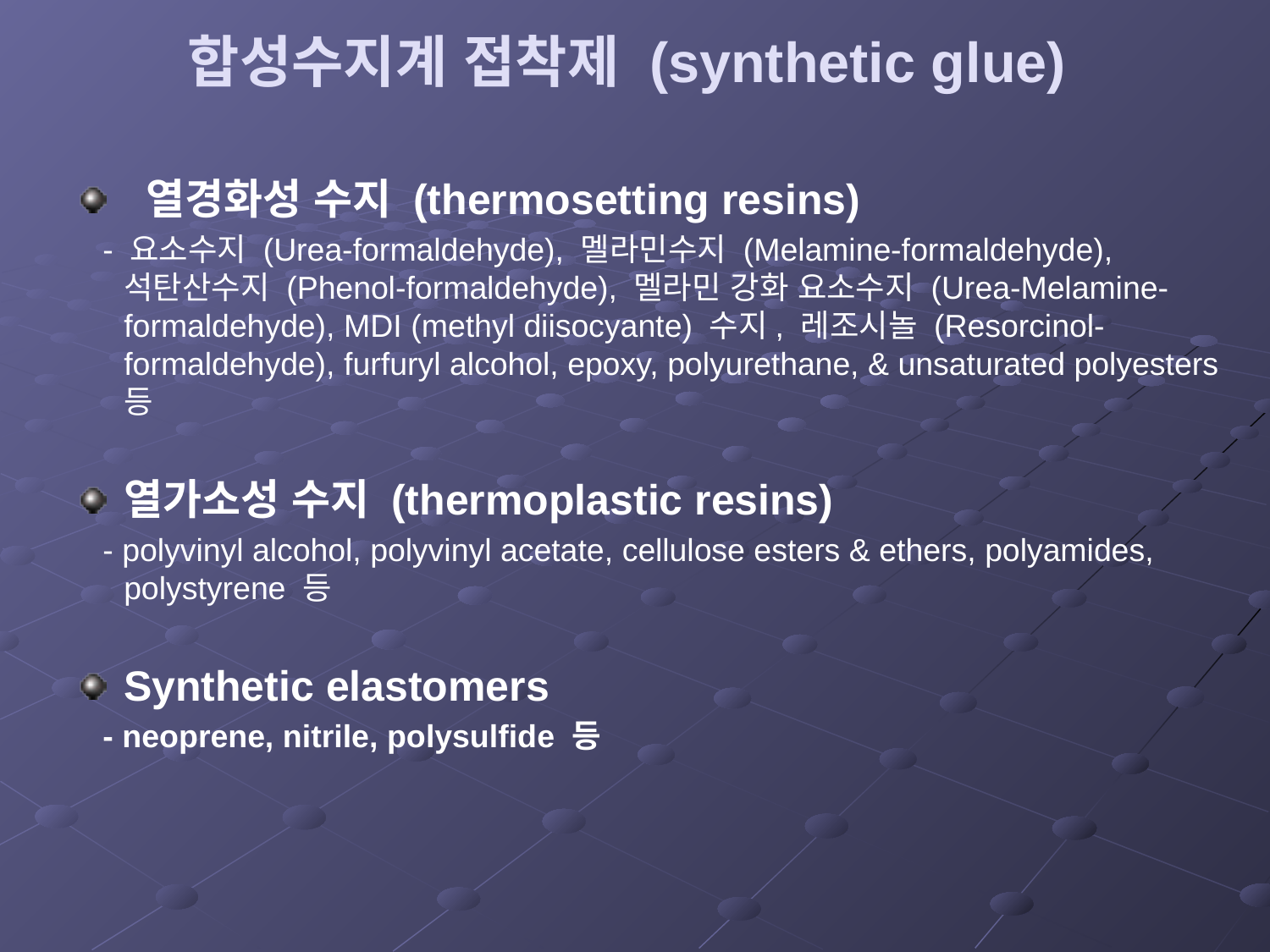

# 합성수지계 접착제 (synthetic glue)
 열경화성 수지 (thermosetting resins)
   - 요소수지 (Urea-formaldehyde), 멜라민수지 (Melamine-formaldehyde), 석탄산수지 (Phenol-formaldehyde), 멜라민 강화 요소수지 (Urea-Melamine-formaldehyde), MDI (methyl diisocyante) 수지, 레조시놀 (Resorcinol-formaldehyde), furfuryl alcohol, epoxy, polyurethane, & unsaturated polyesters 등

열가소성 수지 (thermoplastic resins)
   - polyvinyl alcohol, polyvinyl acetate, cellulose esters & ethers, polyamides, polystyrene 등

Synthetic elastomers
   - neoprene, nitrile, polysulfide 등